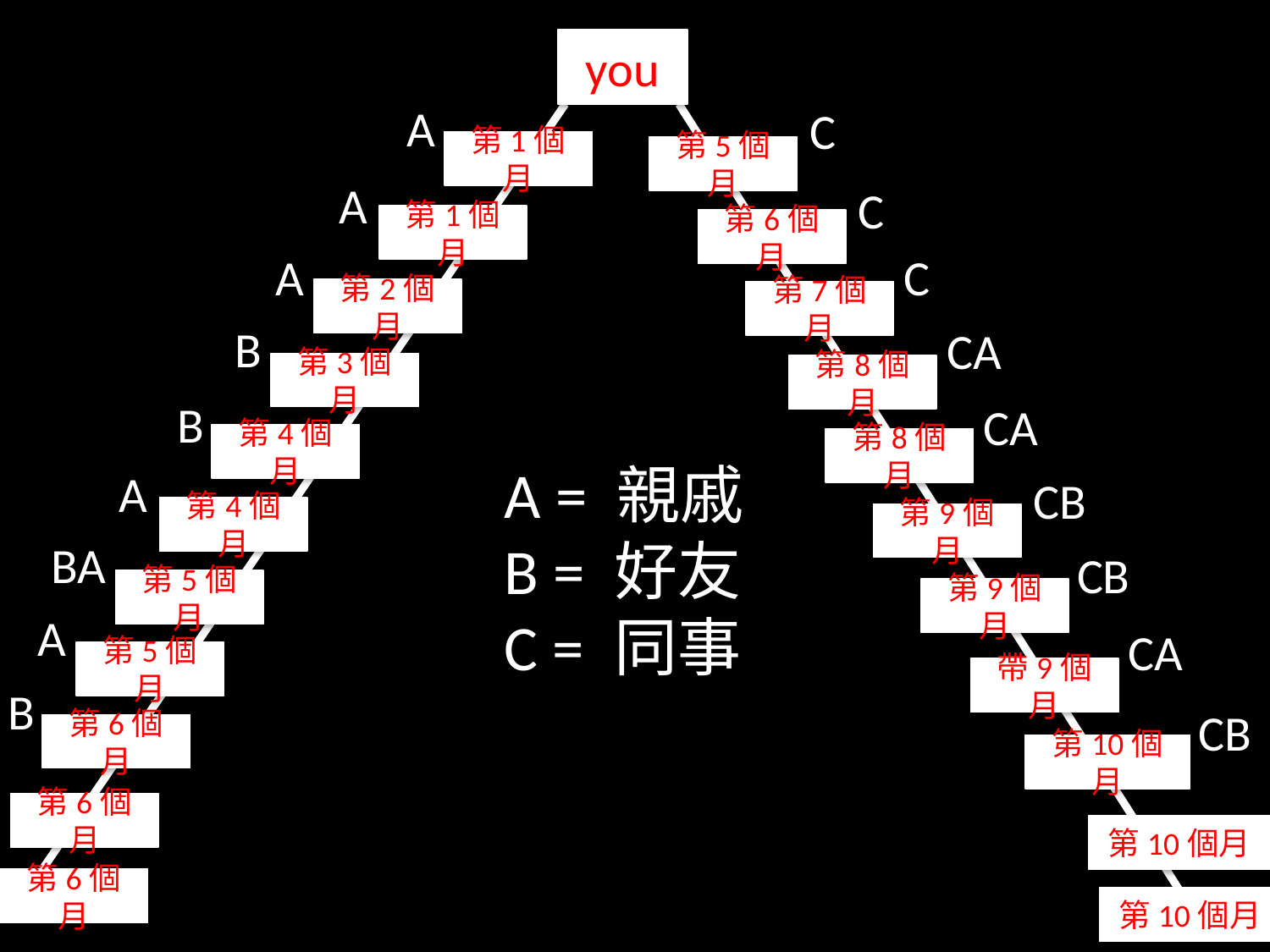

you

A
C
第1個月
第5個月
A
C
第1個月
第6個月
A
C
第2個月
第7個月
B
CA
第3個月
第8個月
B
CA
第4個月
第8個月
A = 親戚
B = 好友
C = 同事
A
CB
第4個月
第9個月
BA
CB
第5個月
第9個月
A
CA
第5個月
帶9個月
B
CB
第6個月
第10個月
第6個月
第10個月
第6個月
第10個月